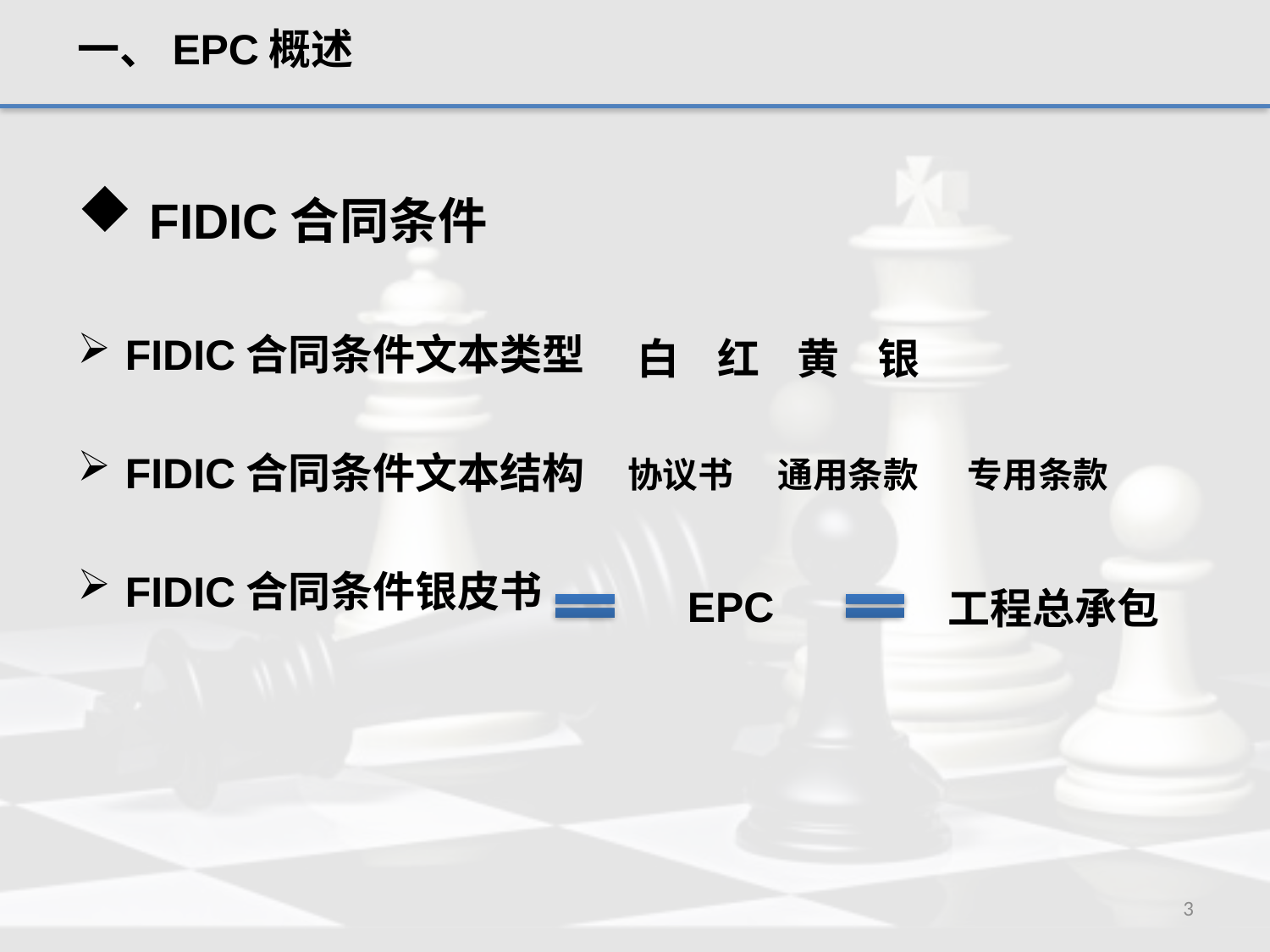

一、EPC概述
 FIDIC合同条件

FIDIC合同条件文本类型

FIDIC合同条件文本结构

FIDIC合同条件银皮书

白
红

黄
银

协议书
通用条款
专用条款
EPC
工程总承包

3